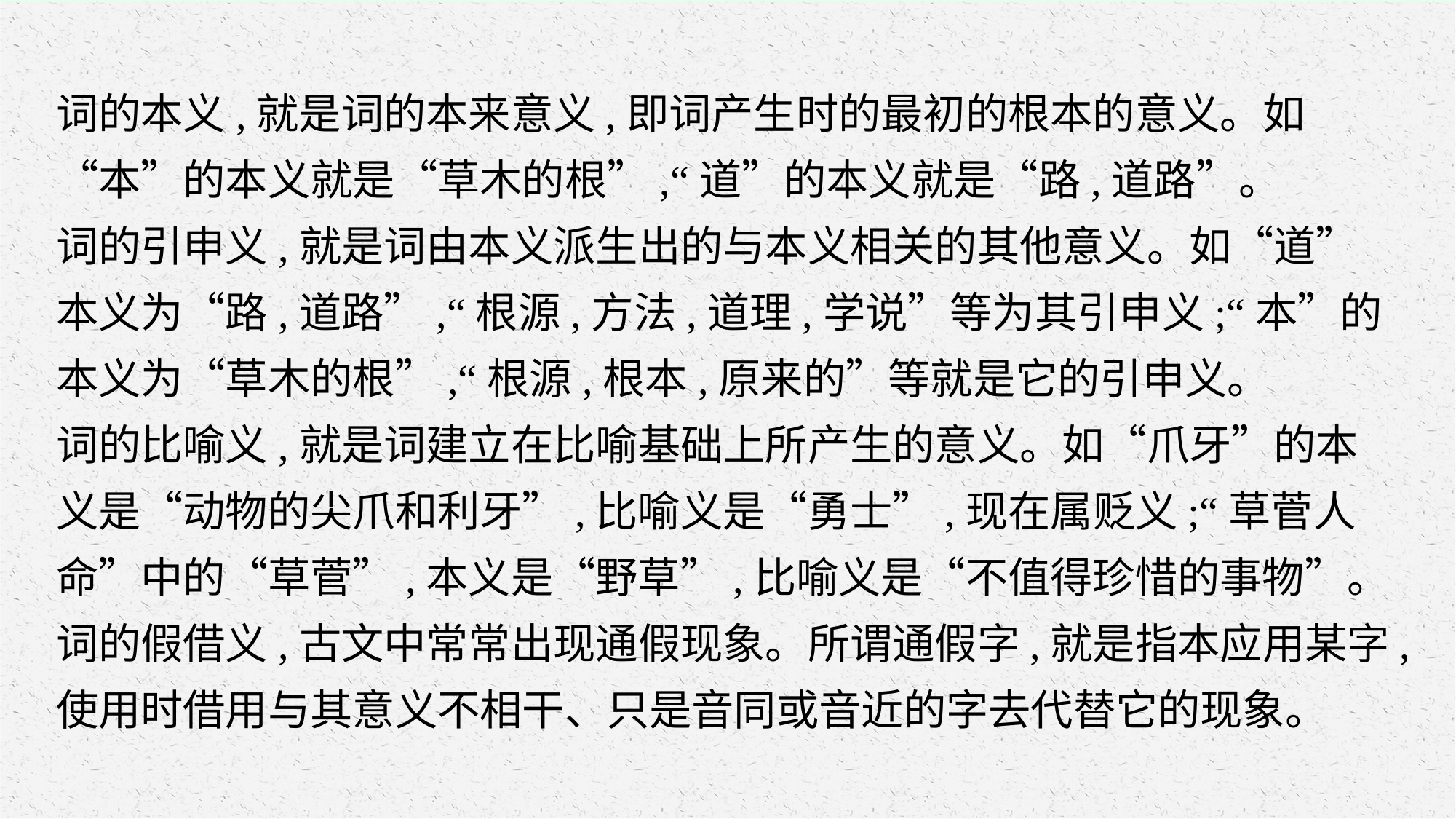

词的本义,就是词的本来意义,即词产生时的最初的根本的意义。如“本”的本义就是“草木的根”,“道”的本义就是“路,道路”。
词的引申义,就是词由本义派生出的与本义相关的其他意义。如“道”本义为“路,道路”,“根源,方法,道理,学说”等为其引申义;“本”的本义为“草木的根”,“根源,根本,原来的”等就是它的引申义。
词的比喻义,就是词建立在比喻基础上所产生的意义。如“爪牙”的本义是“动物的尖爪和利牙”,比喻义是“勇士”,现在属贬义;“草菅人命”中的“草菅”,本义是“野草”,比喻义是“不值得珍惜的事物”。
词的假借义,古文中常常出现通假现象。所谓通假字,就是指本应用某字,使用时借用与其意义不相干、只是音同或音近的字去代替它的现象。